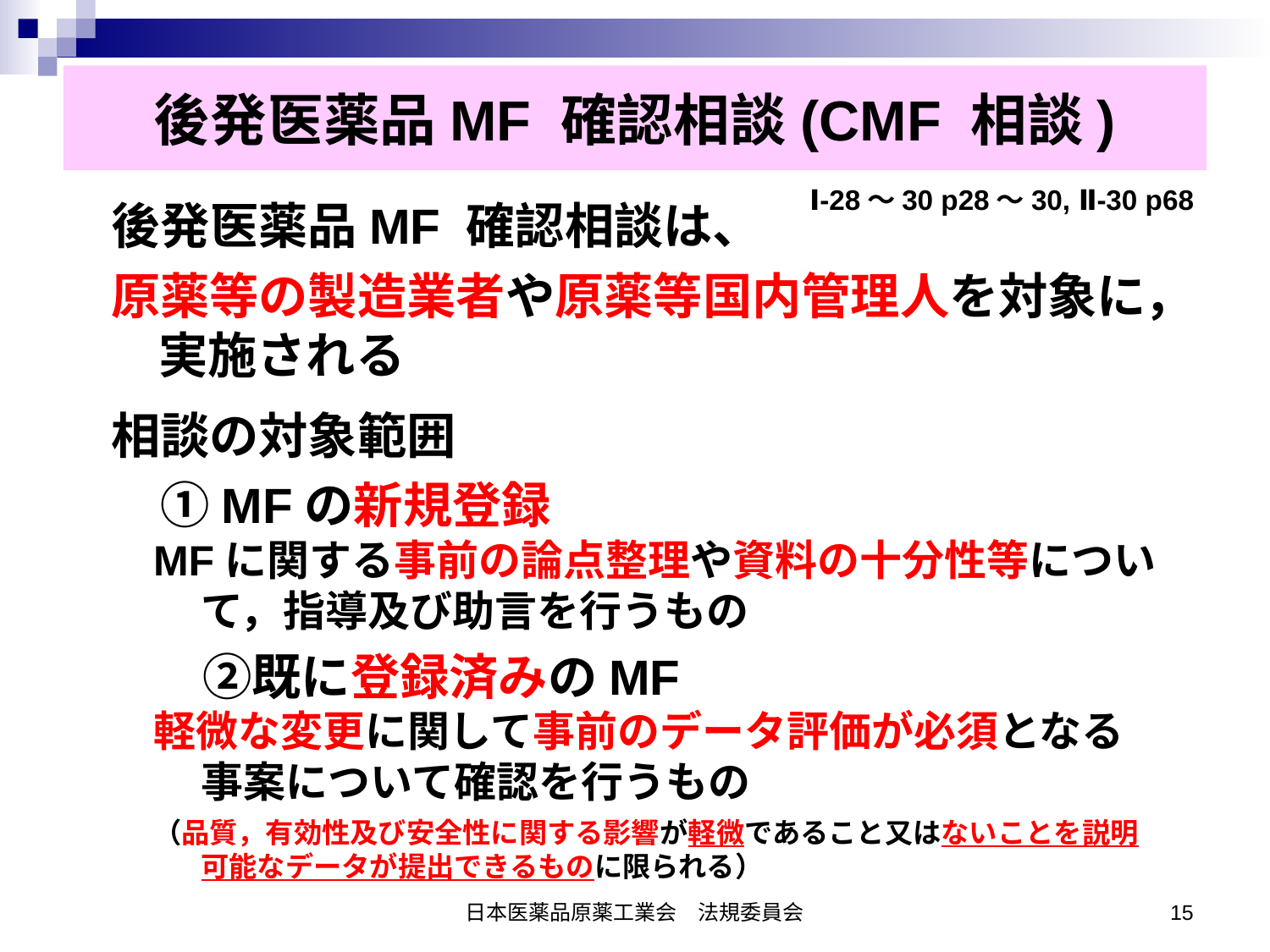

後発医薬品MF 確認相談(CMF 相談)
Ⅰ-28〜30 p28〜30, Ⅱ-30 p68
後発医薬品MF 確認相談は、
原薬等の製造業者や原薬等国内管理人を対象に，実施される
相談の対象範囲
　①MFの新規登録
MFに関する事前の論点整理や資料の十分性等について，指導及び助言を行うもの
　②既に登録済みのMF
軽微な変更に関して事前のデータ評価が必須となる事案について確認を行うもの
（品質，有効性及び安全性に関する影響が軽微であること又はないことを説明可能なデータが提出できるものに限られる）
日本医薬品原薬工業会　法規委員会
15